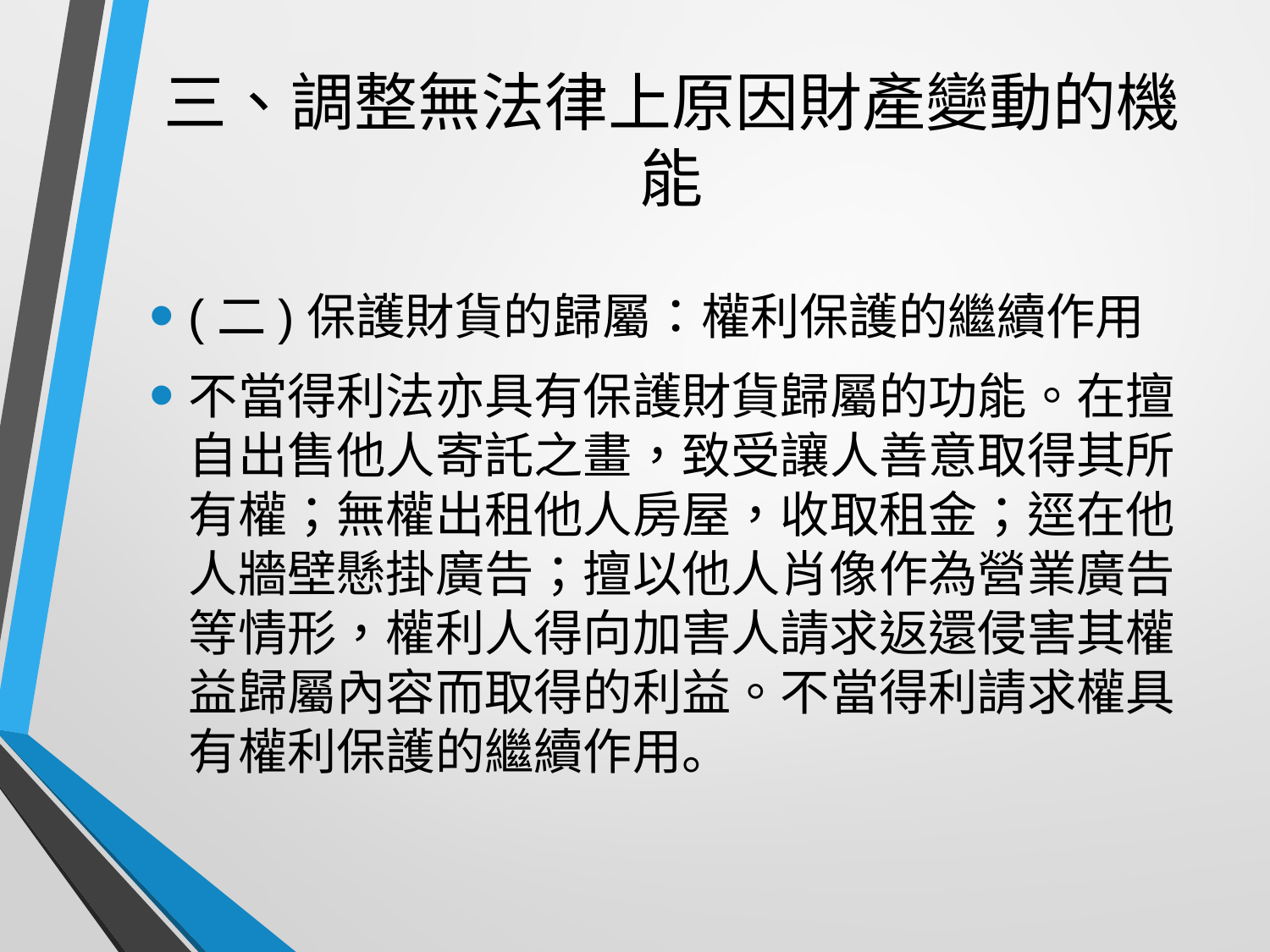

# 三、調整無法律上原因財產變動的機能
(二)保護財貨的歸屬：權利保護的繼續作用
不當得利法亦具有保護財貨歸屬的功能。在擅自出售他人寄託之畫，致受讓人善意取得其所有權；無權出租他人房屋，收取租金；逕在他人牆壁懸掛廣告；擅以他人肖像作為營業廣告等情形，權利人得向加害人請求返還侵害其權益歸屬內容而取得的利益。不當得利請求權具有權利保護的繼續作用。